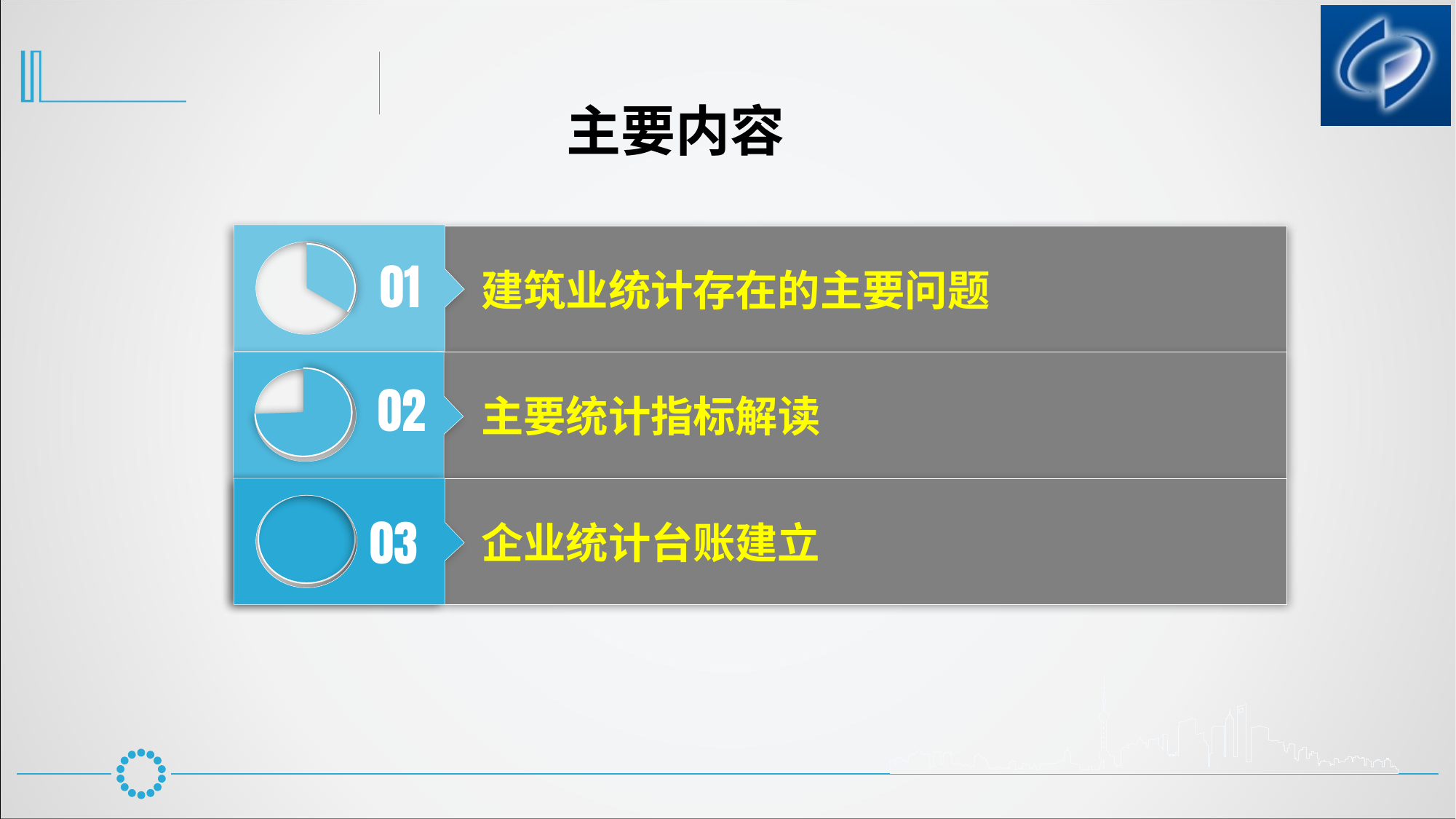

主要内容

  建筑业统计存在的主要问题

01

   主要统计指标解读

02

  企业统计台账建立

03
03
2